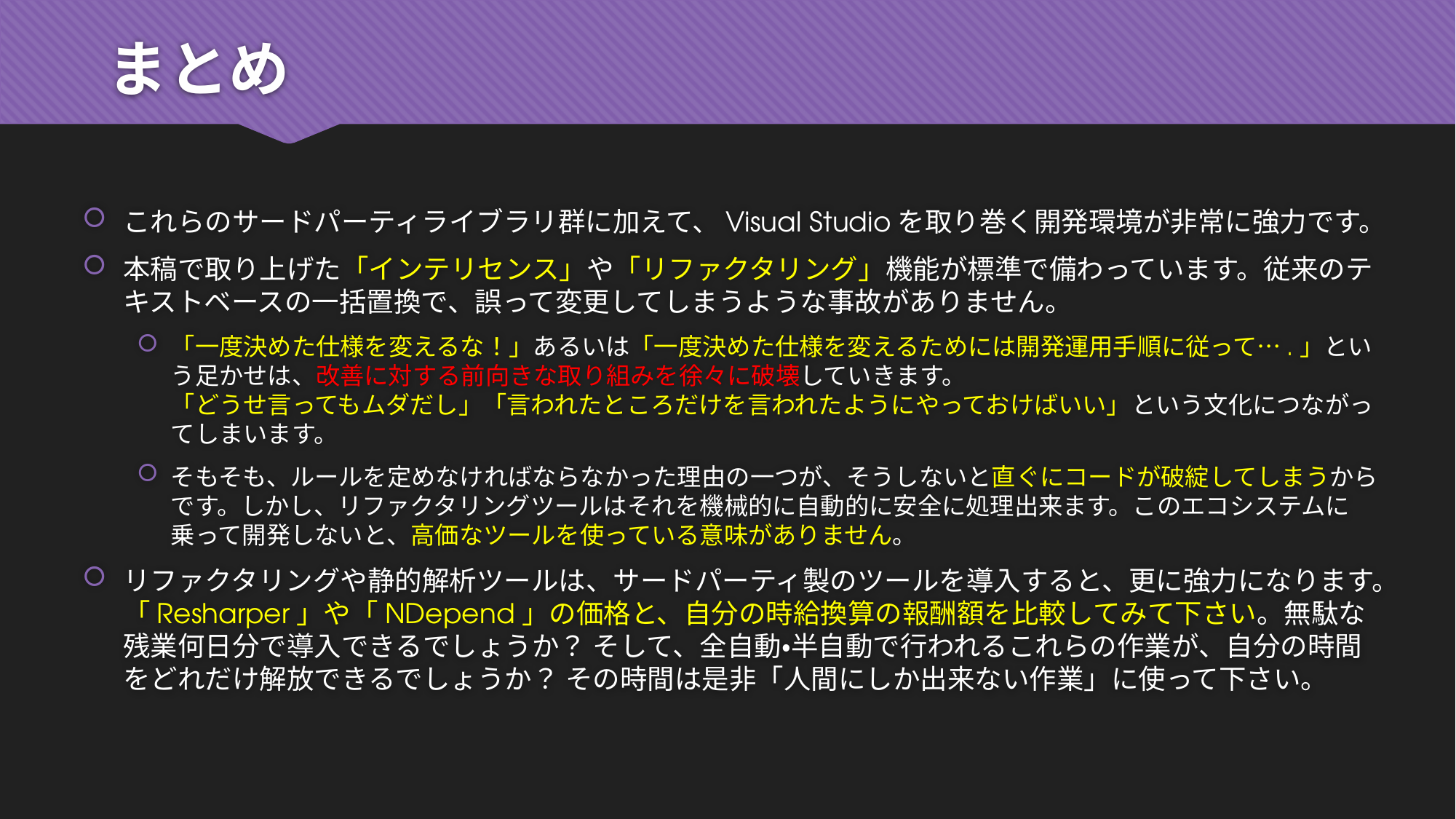

# まとめ
これらのサードパーティライブラリ群に加えて、Visual Studioを取り巻く開発環境が非常に強力です。
本稿で取り上げた「インテリセンス」や「リファクタリング」機能が標準で備わっています。従来のテキストベースの一括置換で、誤って変更してしまうような事故がありません。
「一度決めた仕様を変えるな！」あるいは「一度決めた仕様を変えるためには開発運用手順に従って….」という足かせは、改善に対する前向きな取り組みを徐々に破壊していきます。
「どうせ言ってもムダだし」「言われたところだけを言われたようにやっておけばいい」という文化につながってしまいます。
そもそも、ルールを定めなければならなかった理由の一つが、そうしないと直ぐにコードが破綻してしまうからです。しかし、リファクタリングツールはそれを機械的に自動的に安全に処理出来ます。このエコシステムに乗って開発しないと、高価なツールを使っている意味がありません。
リファクタリングや静的解析ツールは、サードパーティ製のツールを導入すると、更に強力になります。「Resharper」や「NDepend」の価格と、自分の時給換算の報酬額を比較してみて下さい。無駄な残業何日分で導入できるでしょうか？ そして、全自動・半自動で行われるこれらの作業が、自分の時間をどれだけ解放できるでしょうか？ その時間は是非「人間にしか出来ない作業」に使って下さい。